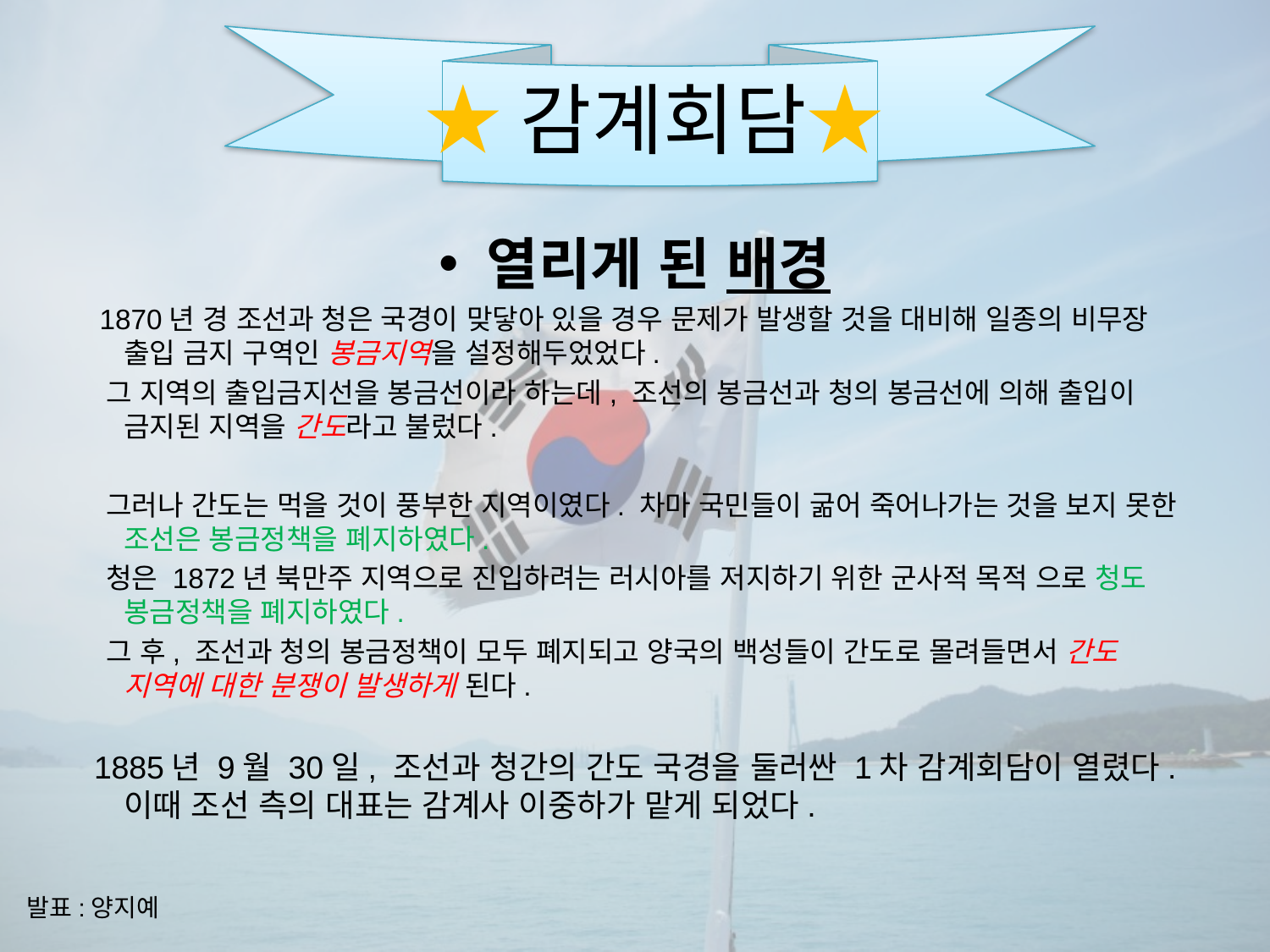

# ★감계회담★
열리게 된 배경
   1870년 경 조선과 청은 국경이 맞닿아 있을 경우 문제가 발생할 것을 대비해 일종의 비무장 출입 금지 구역인 봉금지역을 설정해두었었다.
   그 지역의 출입금지선을 봉금선이라 하는데, 조선의 봉금선과 청의 봉금선에 의해 출입이 금지된 지역을 간도라고 불렀다.

   그러나 간도는 먹을 것이 풍부한 지역이였다. 차마 국민들이 굶어 죽어나가는 것을 보지 못한 조선은 봉금정책을 폐지하였다.
   청은 1872년 북만주 지역으로 진입하려는 러시아를 저지하기 위한 군사적 목적 으로 청도 봉금정책을 폐지하였다.
   그 후, 조선과 청의 봉금정책이 모두 폐지되고 양국의 백성들이 간도로 몰려들면서 간도 지역에 대한 분쟁이 발생하게 된다.

  1885년 9월 30일, 조선과 청간의 간도 국경을 둘러싼 1차 감계회담이 열렸다. 이때 조선 측의 대표는 감계사 이중하가 맡게 되었다.

발표:양지예